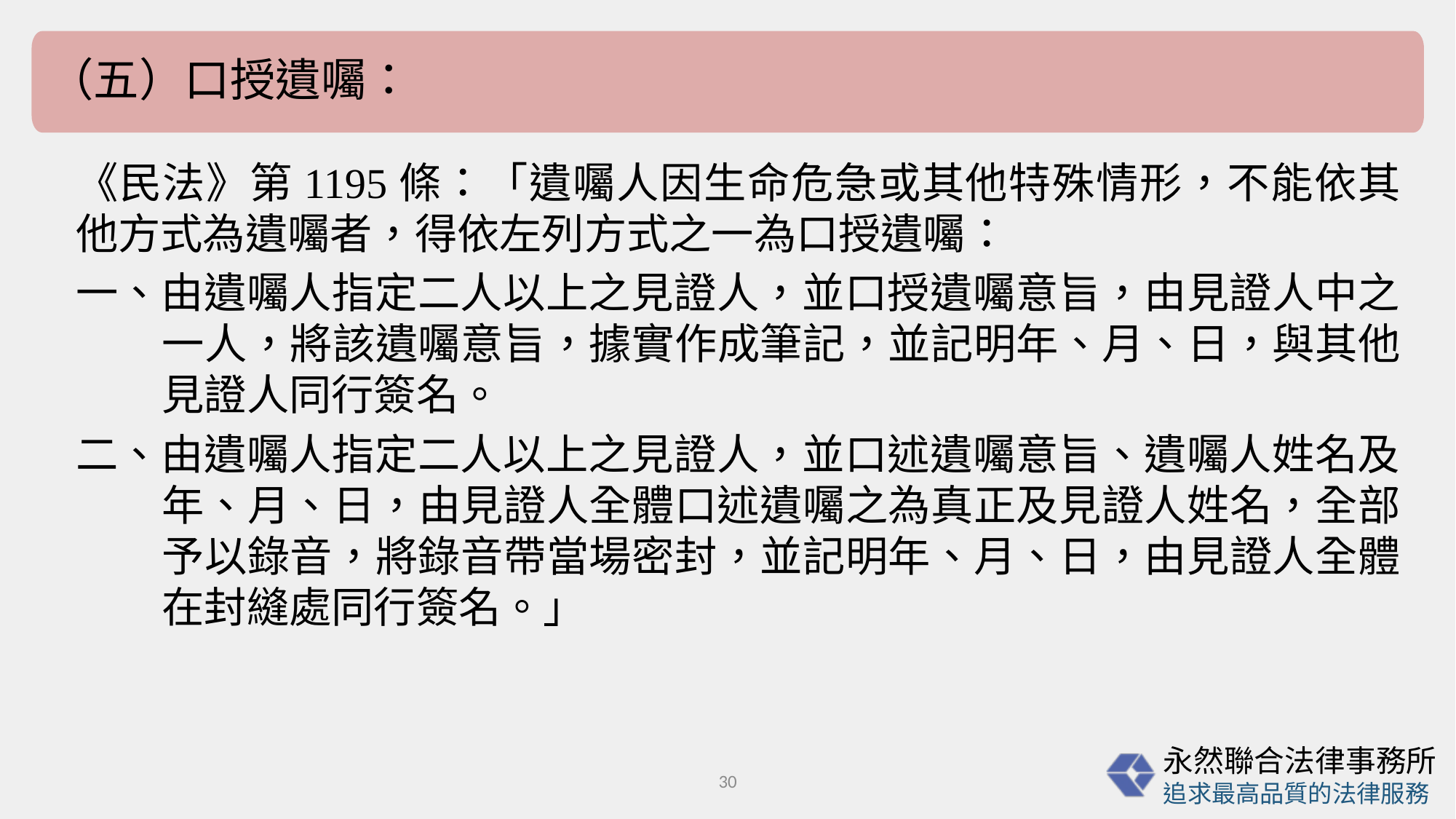

（五）口授遺囑：
《民法》第1195條：「遺囑人因生命危急或其他特殊情形，不能依其他方式為遺囑者，得依左列方式之一為口授遺囑：
一、由遺囑人指定二人以上之見證人，並口授遺囑意旨，由見證人中之一人，將該遺囑意旨，據實作成筆記，並記明年、月、日，與其他見證人同行簽名。
二、由遺囑人指定二人以上之見證人，並口述遺囑意旨、遺囑人姓名及年、月、日，由見證人全體口述遺囑之為真正及見證人姓名，全部予以錄音，將錄音帶當場密封，並記明年、月、日，由見證人全體在封縫處同行簽名。」
30